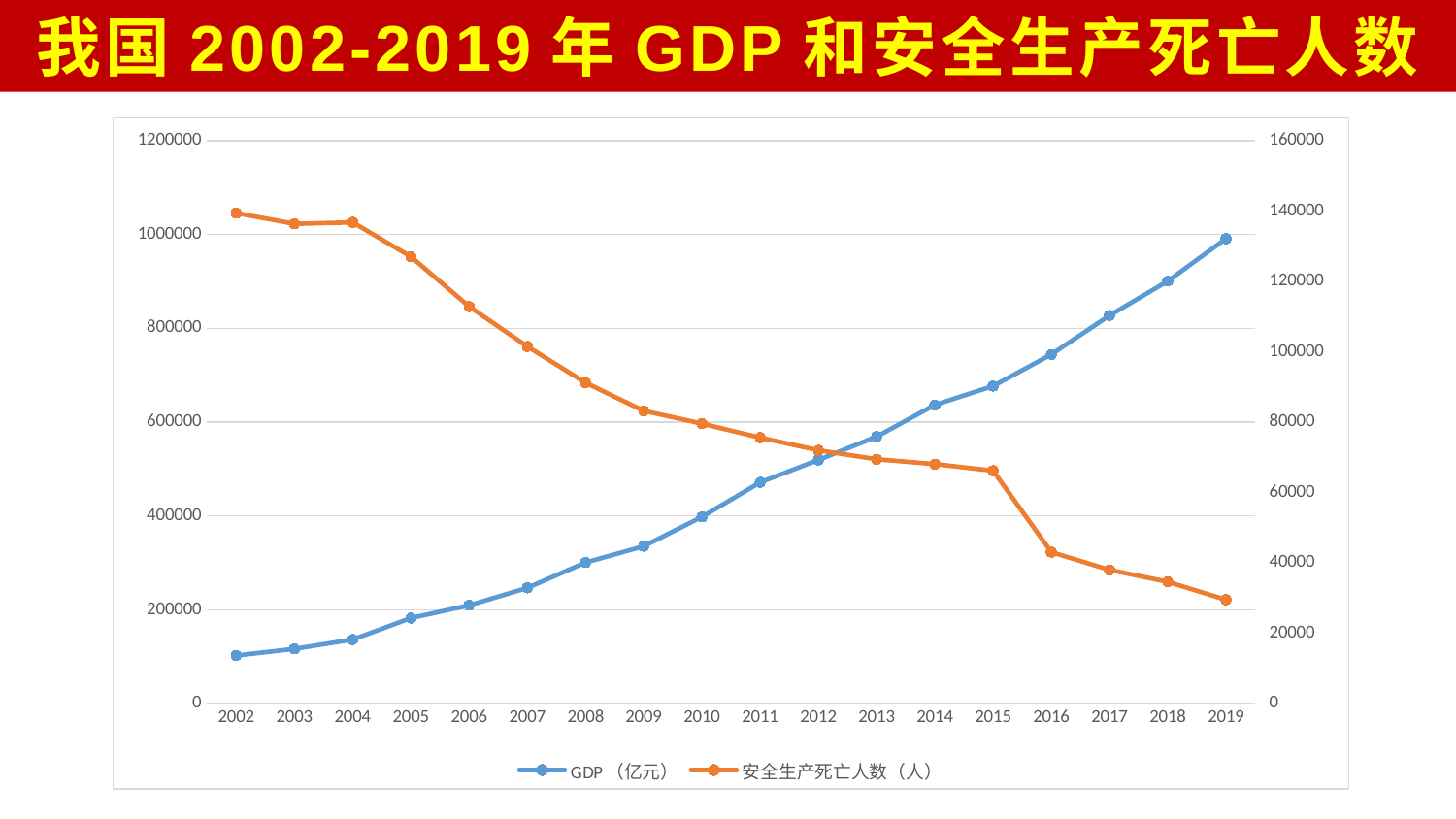

我国2002-2019年GDP和安全生产死亡人数

### Chart

| Category | GDP（亿元） | 安全生产死亡人数（人） |
|---|---|---|
| 2002 | 102398.0 | 139393.0 |
| 2003 | 116694.0 | 136340.0 |
| 2004 | 136515.0 | 136755.0 |
| 2005 | 182321.0 | 127000.0 |
| 2006 | 209407.0 | 112822.0 |
| 2007 | 246619.0 | 101480.0 |
| 2008 | 300670.0 | 91172.0 |
| 2009 | 335353.0 | 83196.0 |
| 2010 | 397983.0 | 79552.0 |
| 2011 | 471564.0 | 75572.0 |
| 2012 | 519322.0 | 71983.0 |
| 2013 | 568845.0 | 69434.0 |
| 2014 | 636463.0 | 68061.0 |
| 2015 | 676708.0 | 66182.0 |
| 2016 | 744127.0 | 43062.0 |
| 2017 | 827122.0 | 38000.0 |
| 2018 | 900300.0 | 34600.0 |
| 2019 | 990865.0 | 29519.0 |